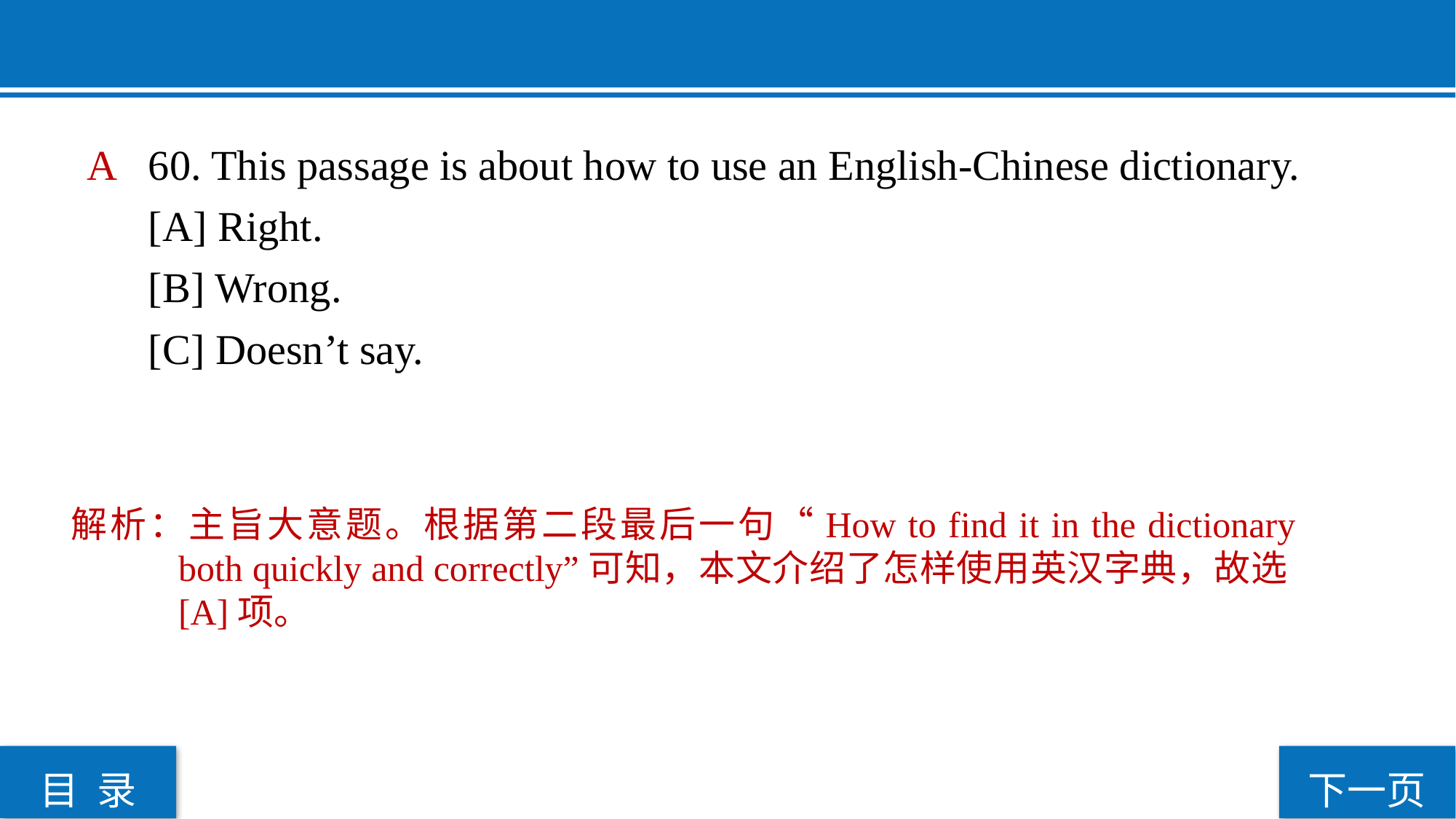

60. This passage is about how to use an English-Chinese dictionary.
[A] Right.
[B] Wrong.
[C] Doesn’t say.
 A
解析：主旨大意题。根据第二段最后一句“How to find it in the dictionary both quickly and correctly”可知，本文介绍了怎样使用英汉字典，故选[A]项。